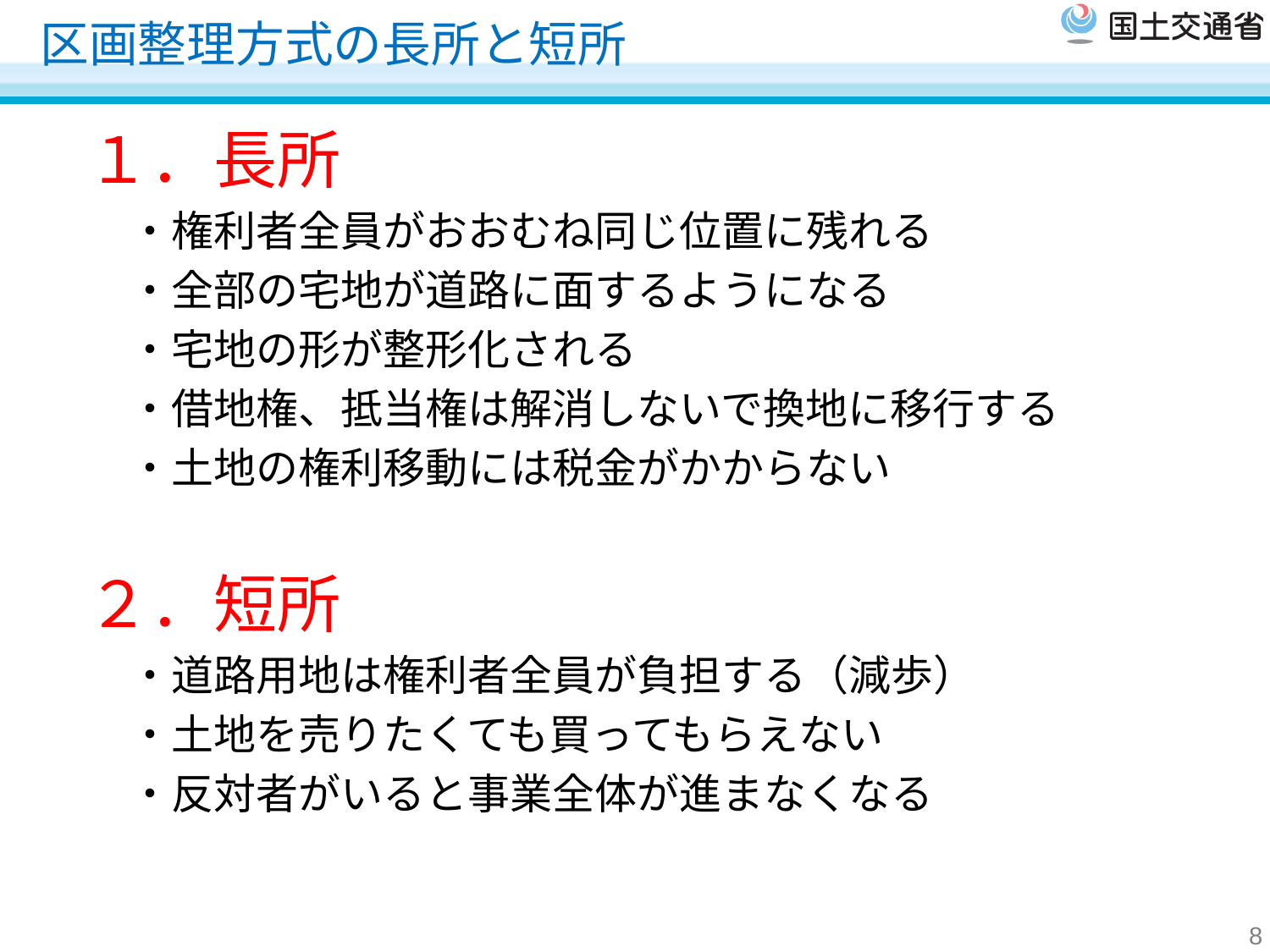

# 区画整理方式の長所と短所
１．長所
　・権利者全員がおおむね同じ位置に残れる
　・全部の宅地が道路に面するようになる
　・宅地の形が整形化される
　・借地権、抵当権は解消しないで換地に移行する
　・土地の権利移動には税金がかからない

２．短所
　・道路用地は権利者全員が負担する（減歩）
　・土地を売りたくても買ってもらえない
　・反対者がいると事業全体が進まなくなる
8